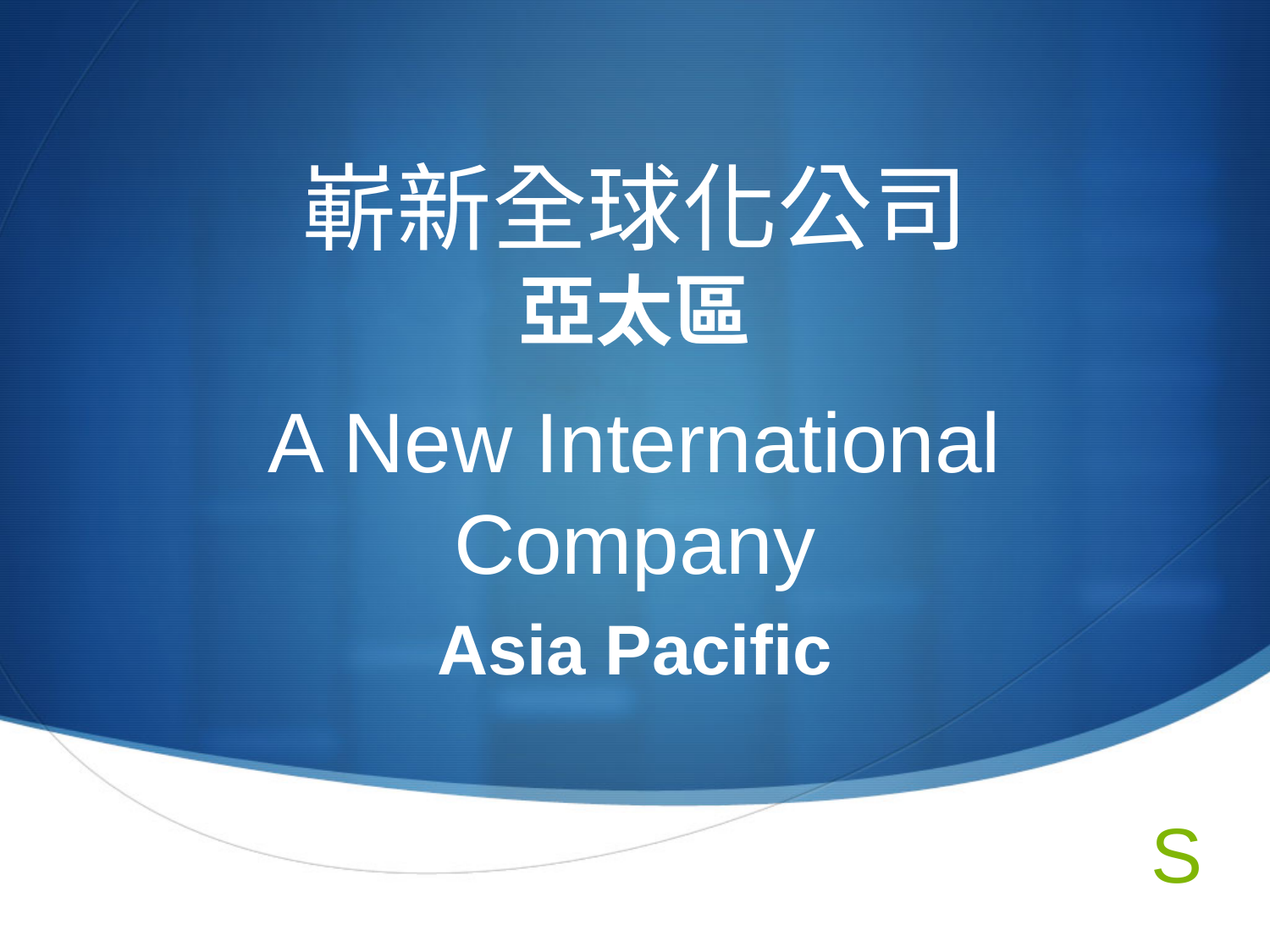

嶄新全球化公司
亞太區
# A New International Company

Asia Pacific